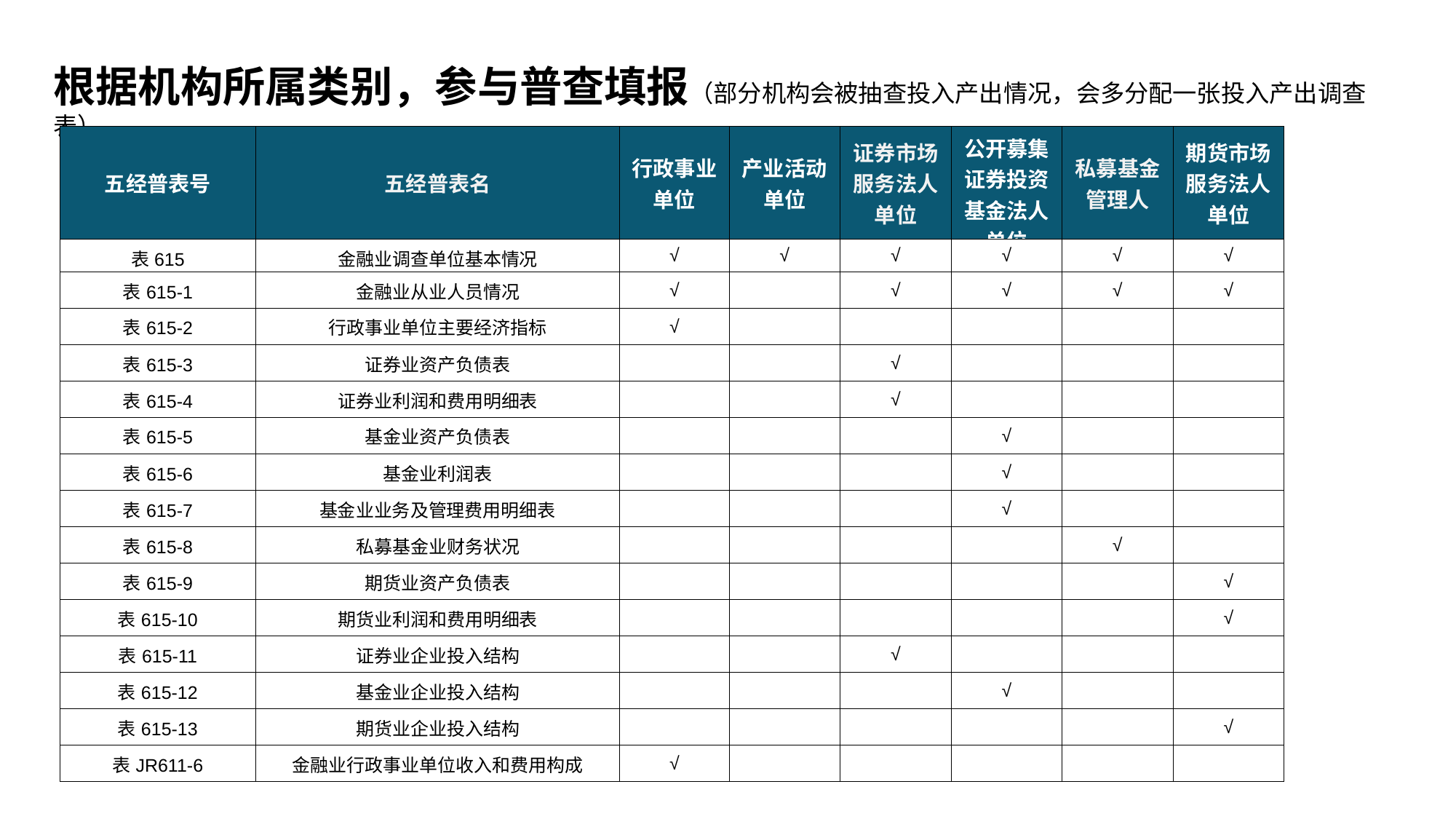

根据机构所属类别，参与普查填报（部分机构会被抽查投入产出情况，会多分配一张投入产出调查表）
| 五经普表号 | 五经普表名 | 行政事业单位 | 产业活动单位 | 证券市场服务法人单位 | 公开募集证券投资基金法人单位 | 私募基金管理人 | 期货市场服务法人单位 |
| --- | --- | --- | --- | --- | --- | --- | --- |
| 表615 | 金融业调查单位基本情况 | √ | √ | √ | √ | √ | √ |
| 表615-1 | 金融业从业人员情况 | √ |  | √ | √ | √ | √ |
| 表615-2 | 行政事业单位主要经济指标 | √ |  |  |  |  |  |
| 表615-3 | 证券业资产负债表 |  |  | √ |  |  |  |
| 表615-4 | 证券业利润和费用明细表 |  |  | √ |  |  |  |
| 表615-5 | 基金业资产负债表 |  |  |  | √ |  |  |
| 表615-6 | 基金业利润表 |  |  |  | √ |  |  |
| 表615-7 | 基金业业务及管理费用明细表 |  |  |  | √ |  |  |
| 表615-8 | 私募基金业财务状况 |  |  |  |  | √ |  |
| 表615-9 | 期货业资产负债表 |  |  |  |  |  | √ |
| 表615-10 | 期货业利润和费用明细表 |  |  |  |  |  | √ |
| 表615-11 | 证券业企业投入结构 |  |  | √ |  |  |  |
| 表615-12 | 基金业企业投入结构 |  |  |  | √ |  |  |
| 表615-13 | 期货业企业投入结构 |  |  |  |  |  | √ |
| 表JR611-6 | 金融业行政事业单位收入和费用构成 | √ |  |  |  |  |  |